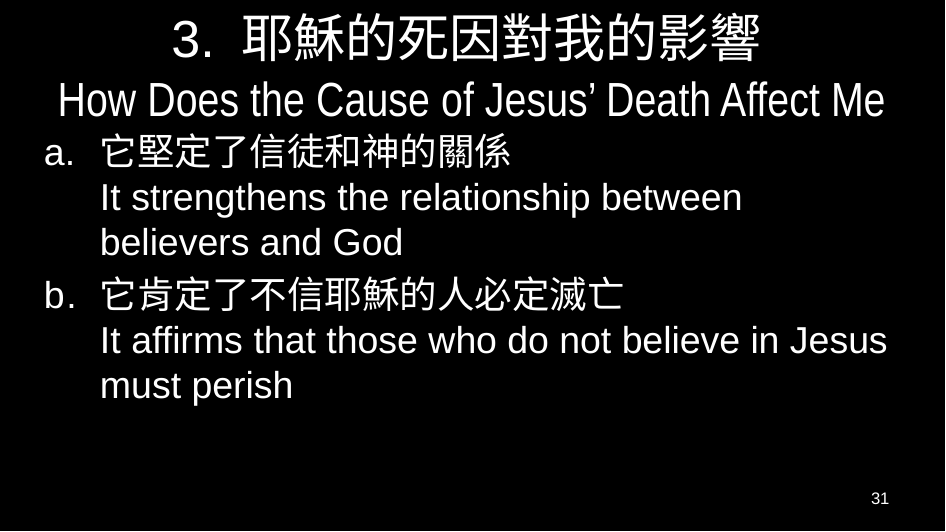

# 3. 耶穌的死因對我的影響 How Does the Cause of Jesus’ Death Affect Me
它堅定了信徒和神的關係
It strengthens the relationship between believers and God
它肯定了不信耶穌的人必定滅亡
It affirms that those who do not believe in Jesus must perish
31